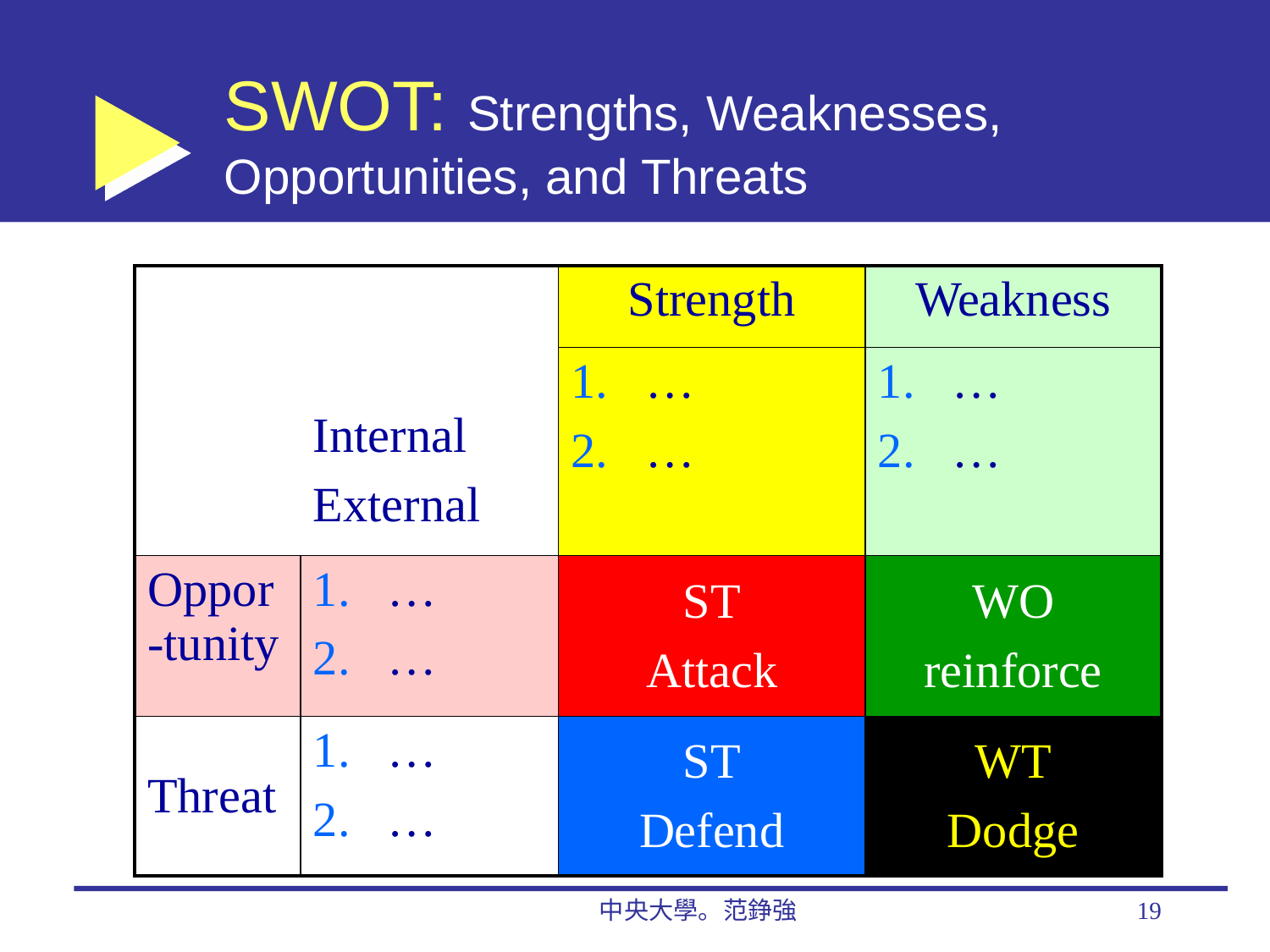

# SWOT: Strengths, Weaknesses, Opportunities, and Threats
|  |  | Strength | Weakness |
| --- | --- | --- | --- |
|  | Internal External | … … | … … |
| Oppor-tunity | … … | ST Attack | WO reinforce |
| Threat | … … | ST Defend | WT Dodge |
中央大學。范錚強
19